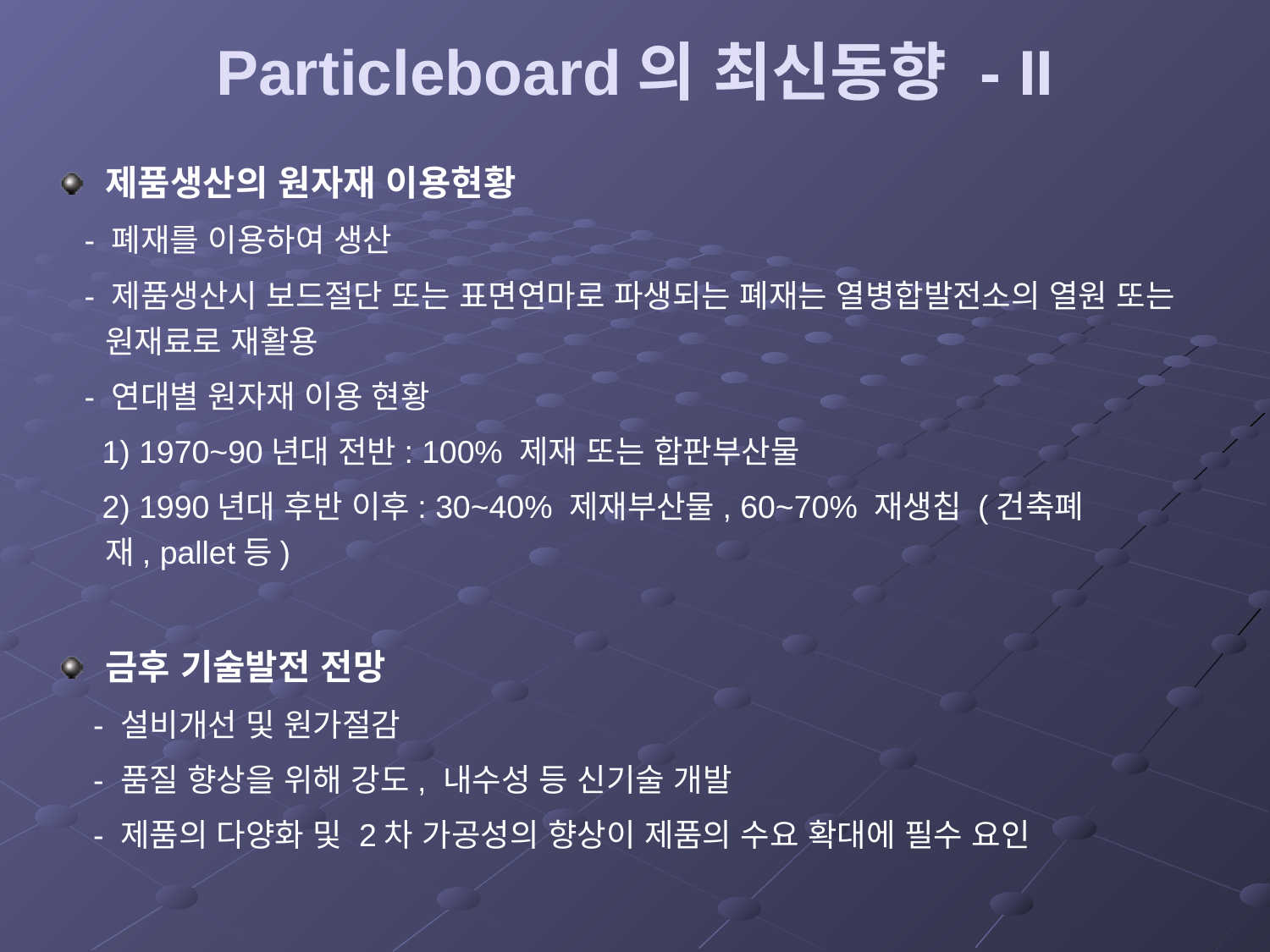

# Particleboard의 최신동향 - II
제품생산의 원자재 이용현황
   - 폐재를 이용하여 생산
   - 제품생산시 보드절단 또는 표면연마로 파생되는 폐재는 열병합발전소의 열원 또는 원재료로 재활용
   - 연대별 원자재 이용 현황
     1) 1970~90년대 전반: 100% 제재 또는 합판부산물
     2) 1990년대 후반 이후: 30~40% 제재부산물, 60~70% 재생칩 (건축폐재, pallet등)

금후 기술발전 전망
    - 설비개선 및 원가절감
    - 품질 향상을 위해 강도, 내수성 등 신기술 개발
    - 제품의 다양화 및 2차 가공성의 향상이 제품의 수요 확대에 필수 요인